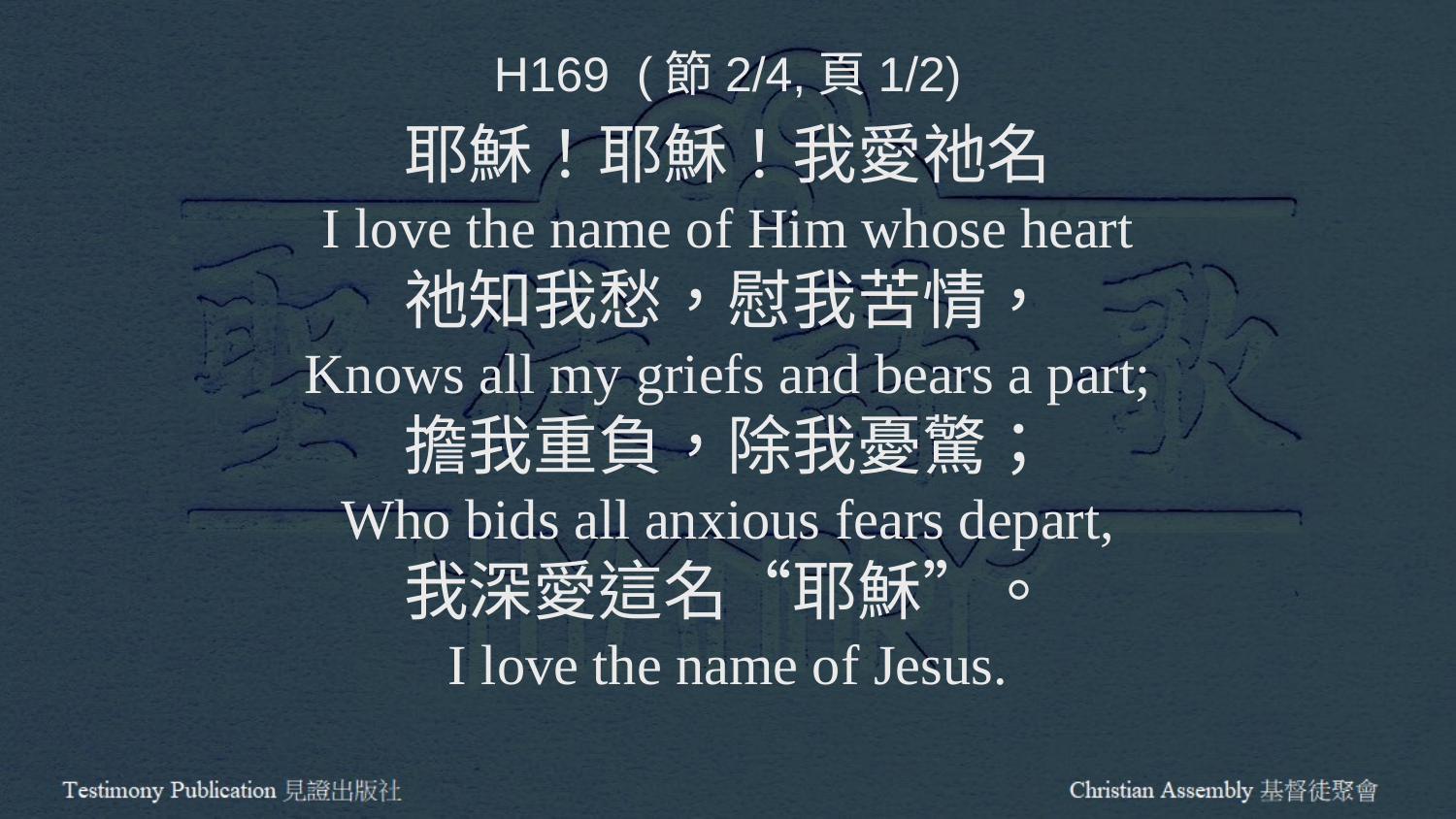

H169  (節2/4,頁1/2)
耶穌！耶穌！我愛祂名
I love the name of Him whose heart
祂知我愁，慰我苦情，
Knows all my griefs and bears a part;
擔我重負，除我憂驚；
Who bids all anxious fears depart,
我深愛這名“耶穌”。
I love the name of Jesus.